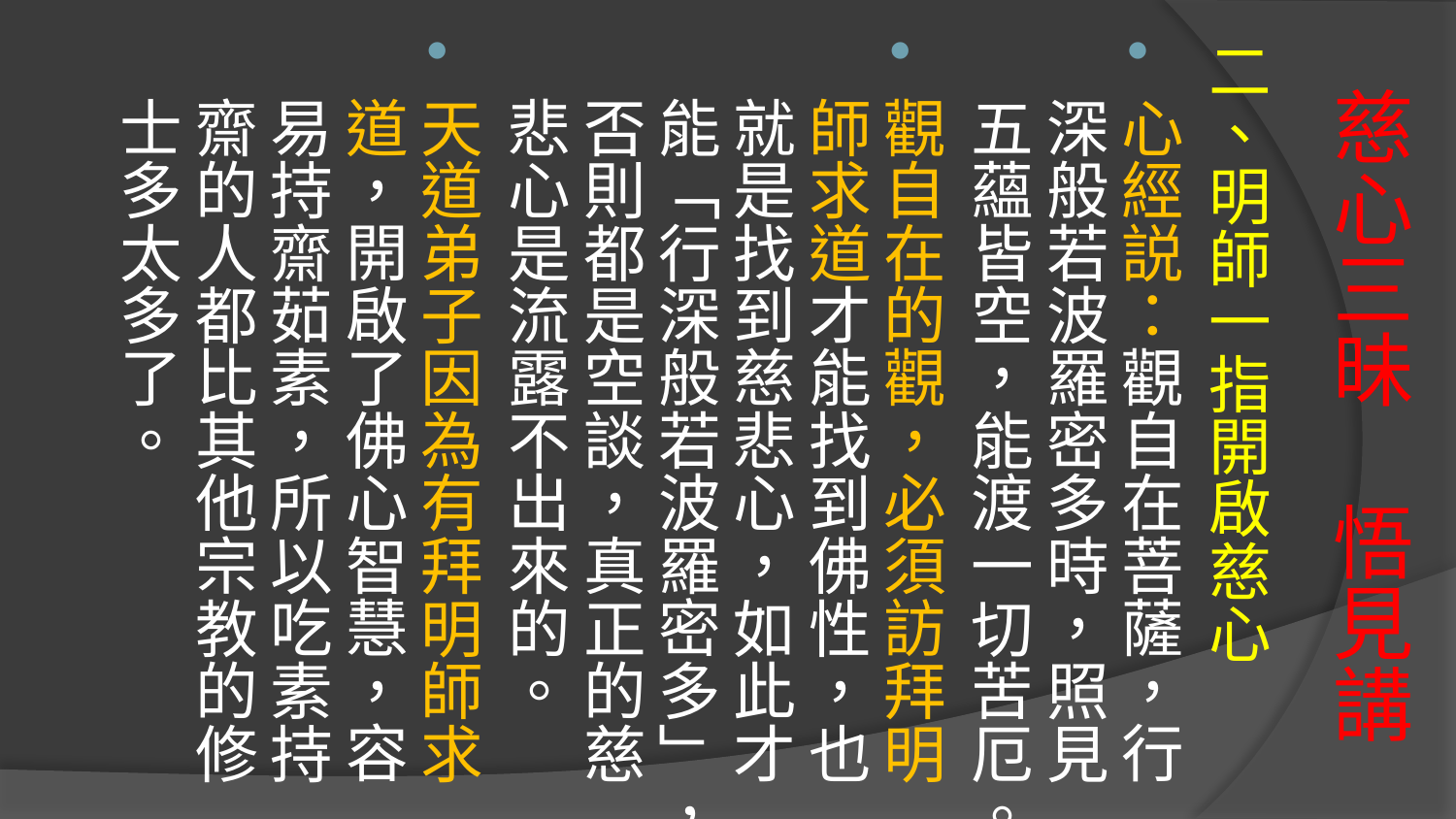

二、明師一指開啟慈心
心經説：觀自在菩薩，行深般若波羅密多時，照見五蘊皆空，能渡一切苦厄。
觀自在的觀，必須訪拜明師求道才能找到佛性，也就是找到慈悲心，如此才能「行深般若波羅密多」，否則都是空談，真正的慈悲心是流露不出來的。
天道弟子因為有拜明師求道，開啟了佛心智慧，容易持齋茹素，所以吃素持齋的人都比其他宗教的修士多太多了。

# 慈心三昧     悟見講